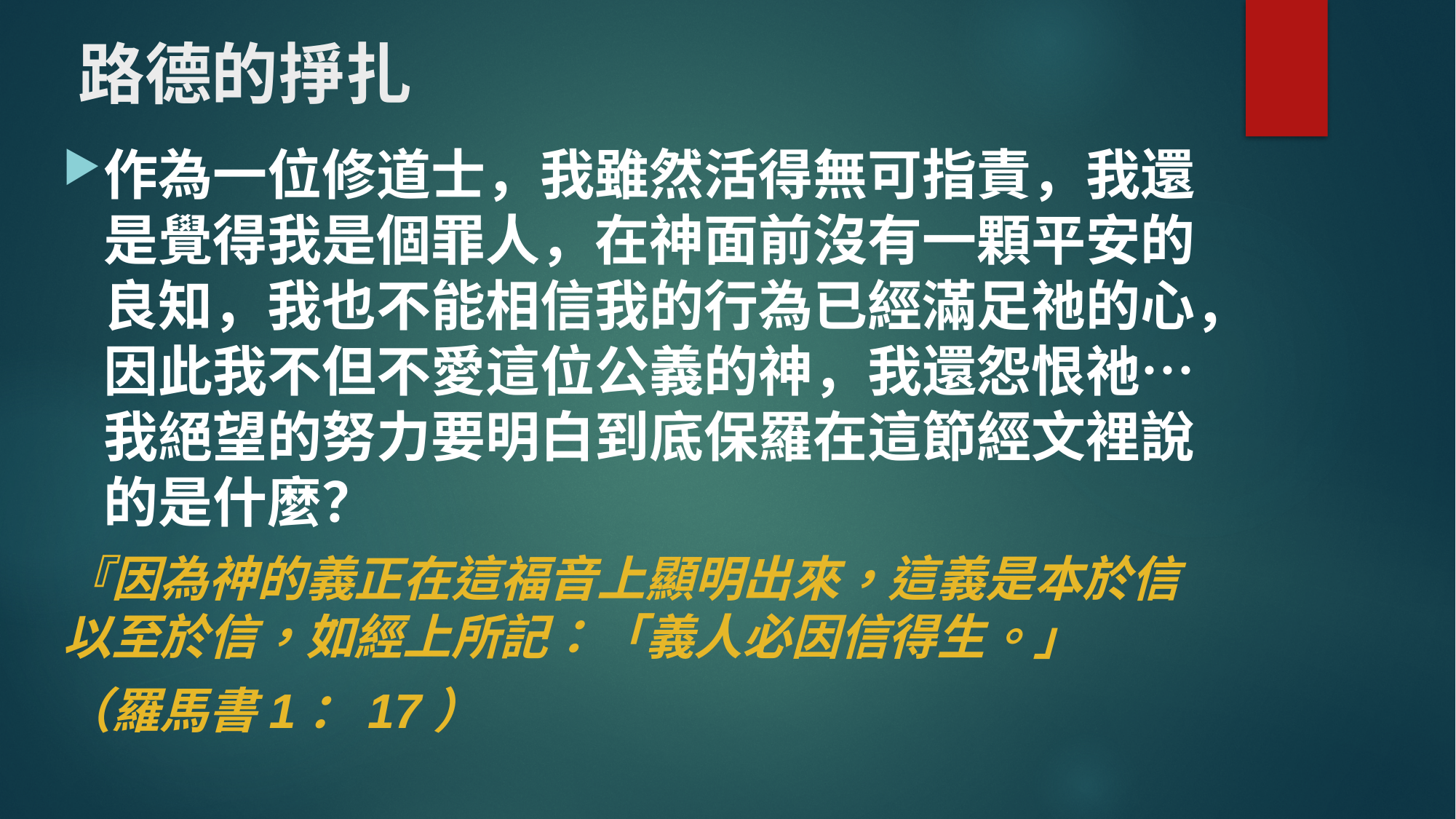

# 路德的掙扎
作為一位修道士，我雖然活得無可指責，我還是覺得我是個罪人，在神面前沒有一顆平安的良知，我也不能相信我的行為已經滿足祂的心，因此我不但不愛這位公義的神，我還怨恨祂… 我絕望的努力要明白到底保羅在這節經文裡說的是什麼？
『因為神的義正在這福音上顯明出來，這義是本於信以至於信，如經上所記：「義人必因信得生。」
（羅馬書1：17）